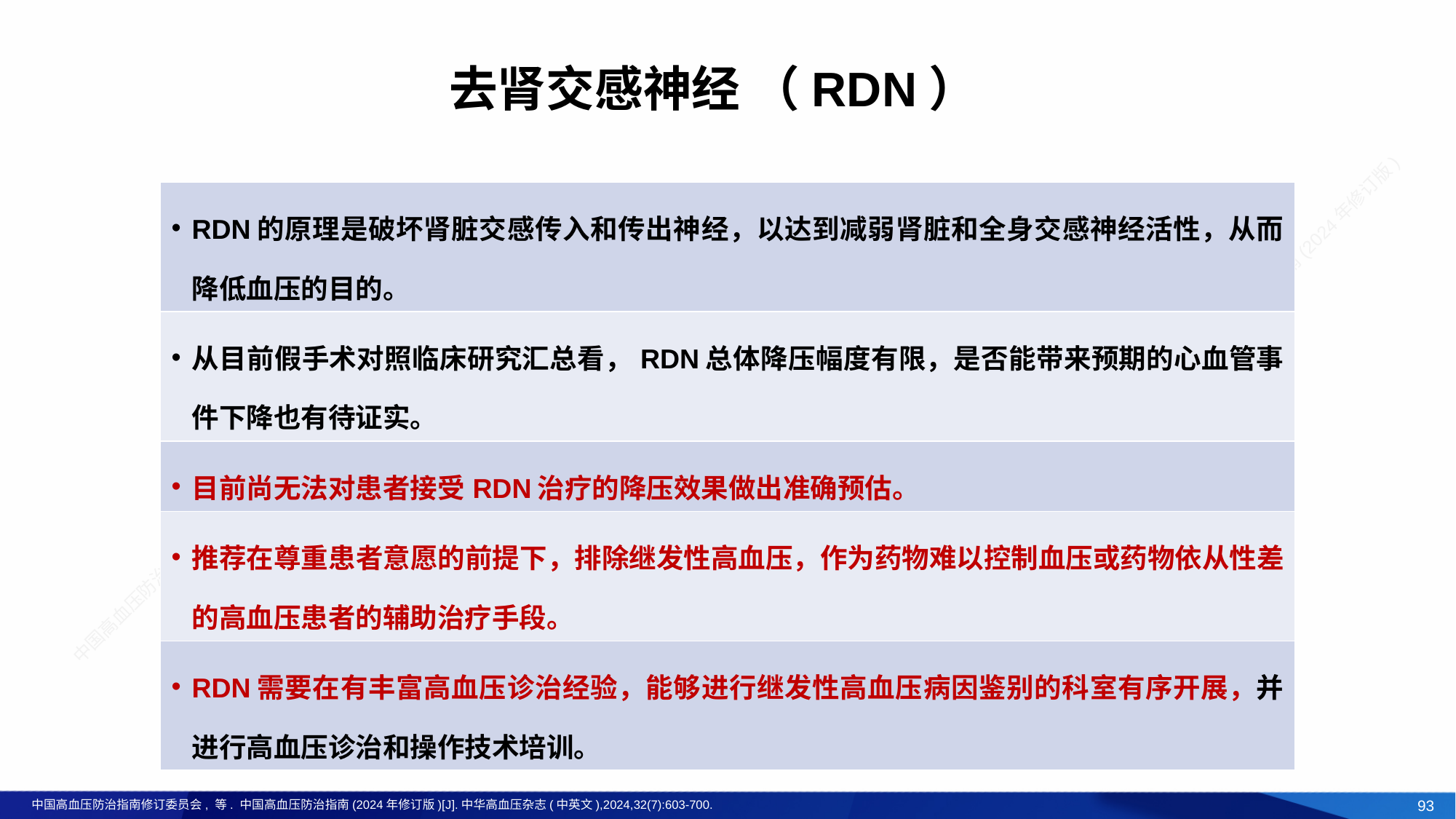

# 去肾交感神经 （RDN）
| RDN的原理是破坏肾脏交感传入和传出神经，以达到减弱肾脏和全身交感神经活性，从而降低血压的目的。 |
| --- |
| 从目前假手术对照临床研究汇总看，RDN总体降压幅度有限，是否能带来预期的心血管事件下降也有待证实。 |
| 目前尚无法对患者接受RDN治疗的降压效果做出准确预估。 |
| 推荐在尊重患者意愿的前提下，排除继发性高血压，作为药物难以控制血压或药物依从性差的高血压患者的辅助治疗手段。 |
| RDN需要在有丰富高血压诊治经验，能够进行继发性高血压病因鉴别的科室有序开展，并进行高血压诊治和操作技术培训。 |